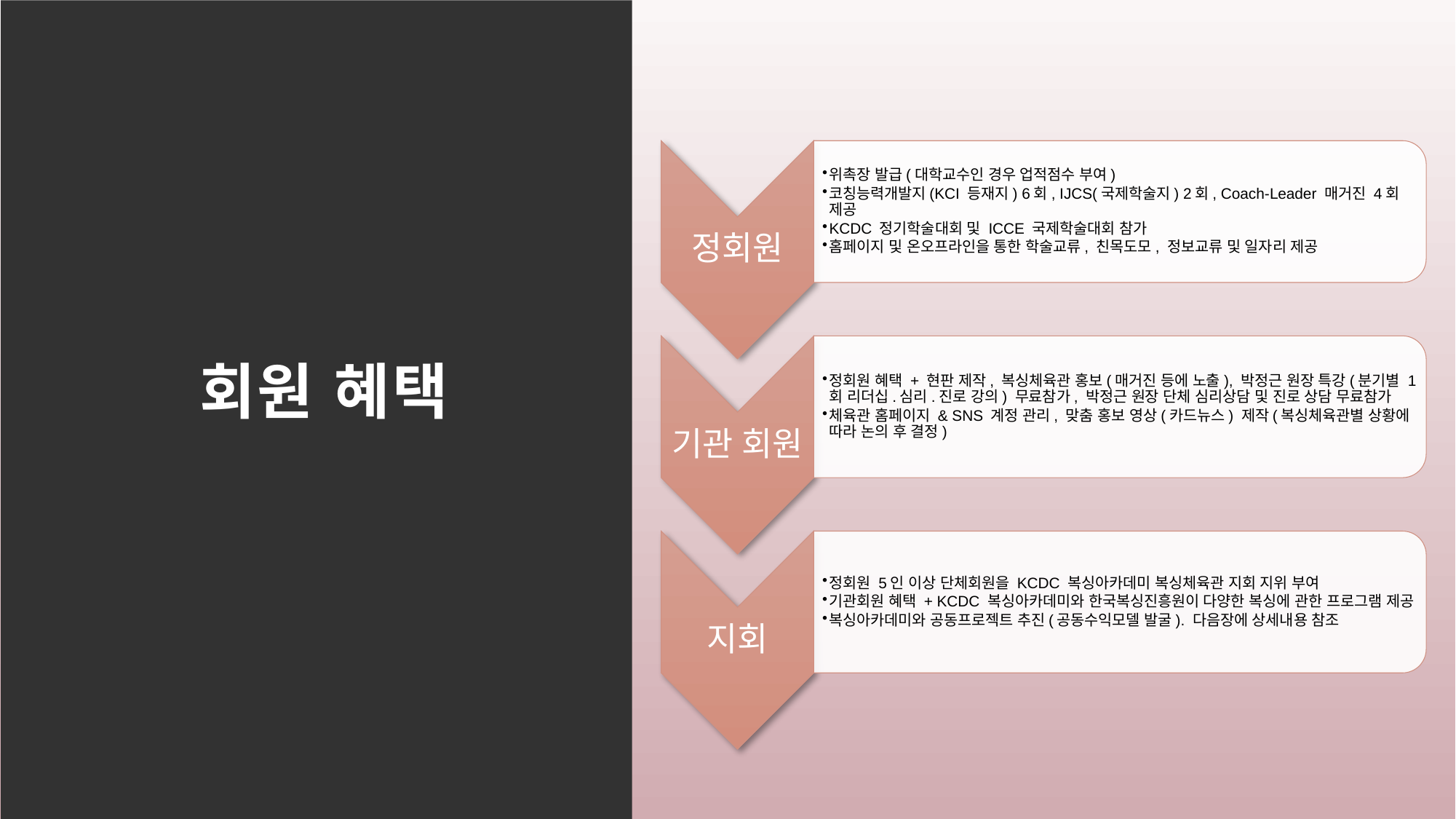

# 회원 혜택
정회원
위촉장 발급(대학교수인 경우 업적점수 부여)
코칭능력개발지(KCI 등재지) 6회, IJCS(국제학술지) 2회, Coach-Leader 매거진 4회 제공
KCDC 정기학술대회 및 ICCE 국제학술대회 참가
홈페이지 및 온오프라인을 통한 학술교류, 친목도모, 정보교류 및 일자리 제공
기관 회원
정회원 혜택 + 현판 제작, 복싱체육관 홍보(매거진 등에 노출), 박정근 원장 특강(분기별 1회 리더십.심리.진로 강의) 무료참가, 박정근 원장 단체 심리상담 및 진로 상담 무료참가
체육관 홈페이지 & SNS 계정 관리, 맞춤 홍보 영상(카드뉴스) 제작(복싱체육관별 상황에 따라 논의 후 결정)
지회
정회원 5인 이상 단체회원을 KCDC 복싱아카데미 복싱체육관 지회 지위 부여
기관회원 혜택 + KCDC 복싱아카데미와 한국복싱진흥원이 다양한 복싱에 관한 프로그램 제공
복싱아카데미와 공동프로젝트 추진(공동수익모델 발굴). 다음장에 상세내용 참조